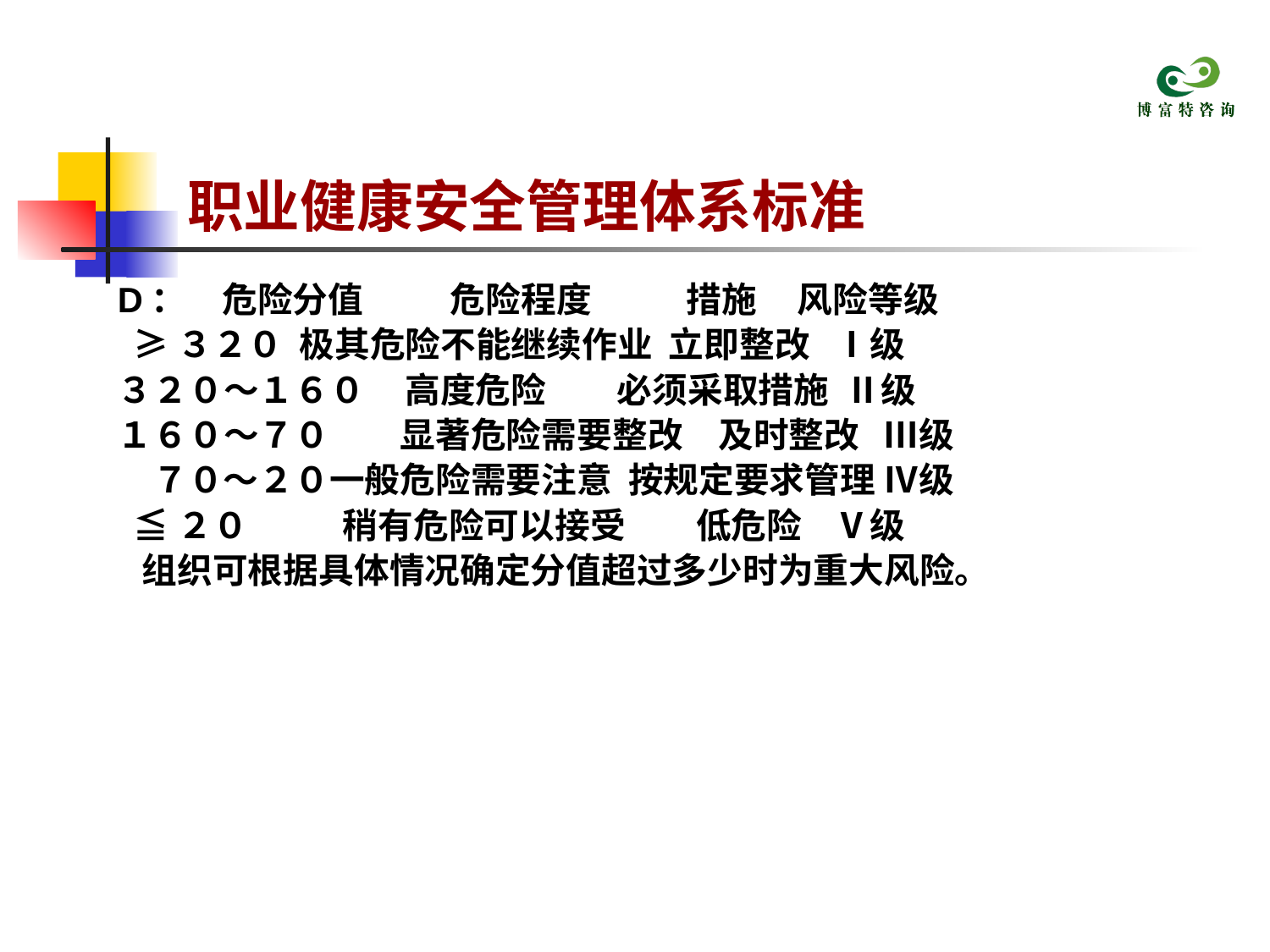

# 职业健康安全管理体系标准
D：　危险分值　  　危险程度　  　 措施     风险等级
  ≥３２０  极其危险不能继续作业  立即整改   Ⅰ级
３２０～１６０     高度危险　　必须采取措施  Ⅱ级
１６０～７０　　显著危险需要整改　及时整改   Ⅲ级
　７０～２０一般危险需要注意  按规定要求管理 Ⅳ级
  ≦２０　　   稍有危险可以接受　　低危险    Ⅴ级
  组织可根据具体情况确定分值超过多少时为重大风险。

51